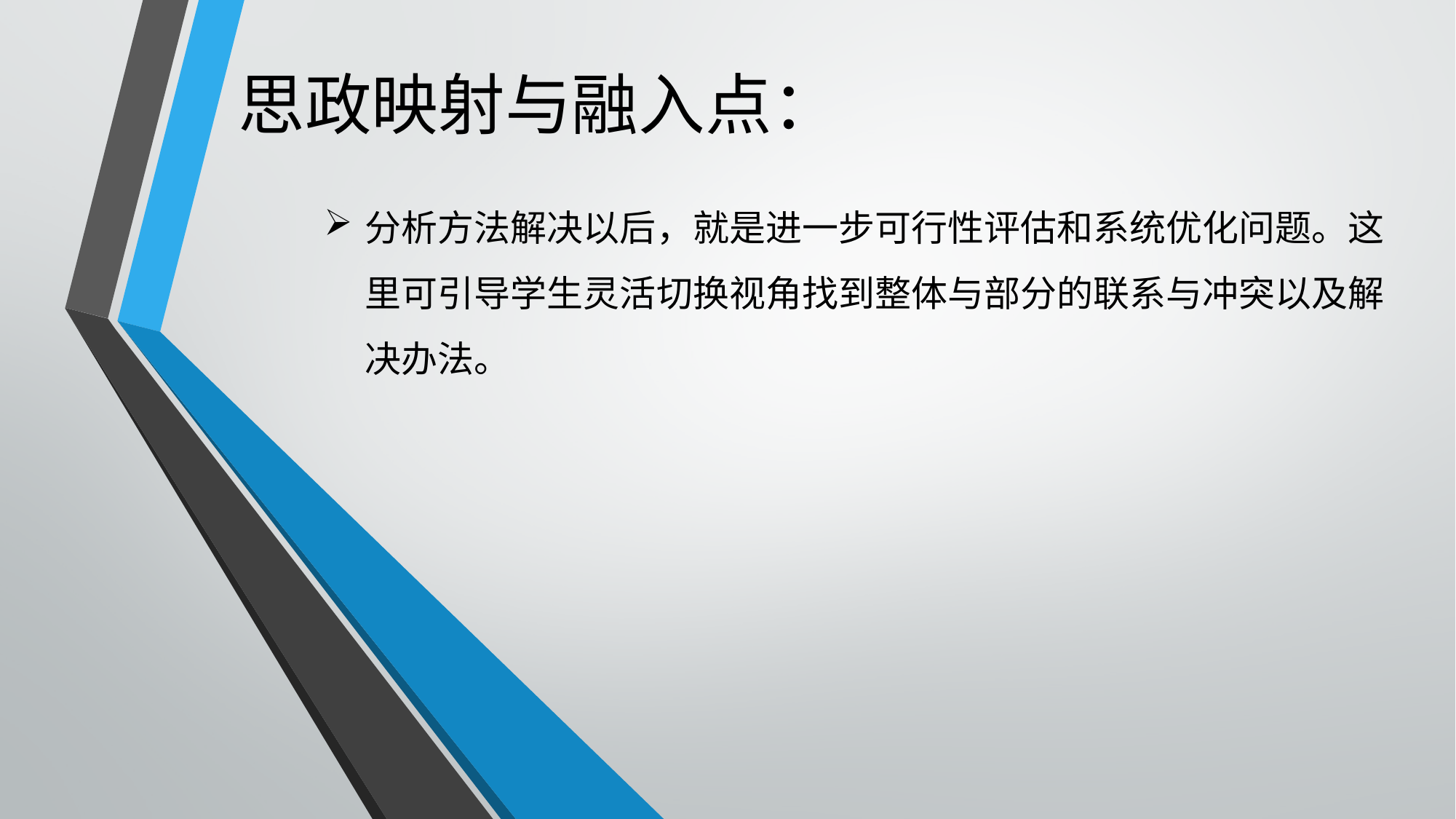

# 思政映射与融入点：
分析方法解决以后，就是进一步可行性评估和系统优化问题。这里可引导学生灵活切换视角找到整体与部分的联系与冲突以及解决办法。